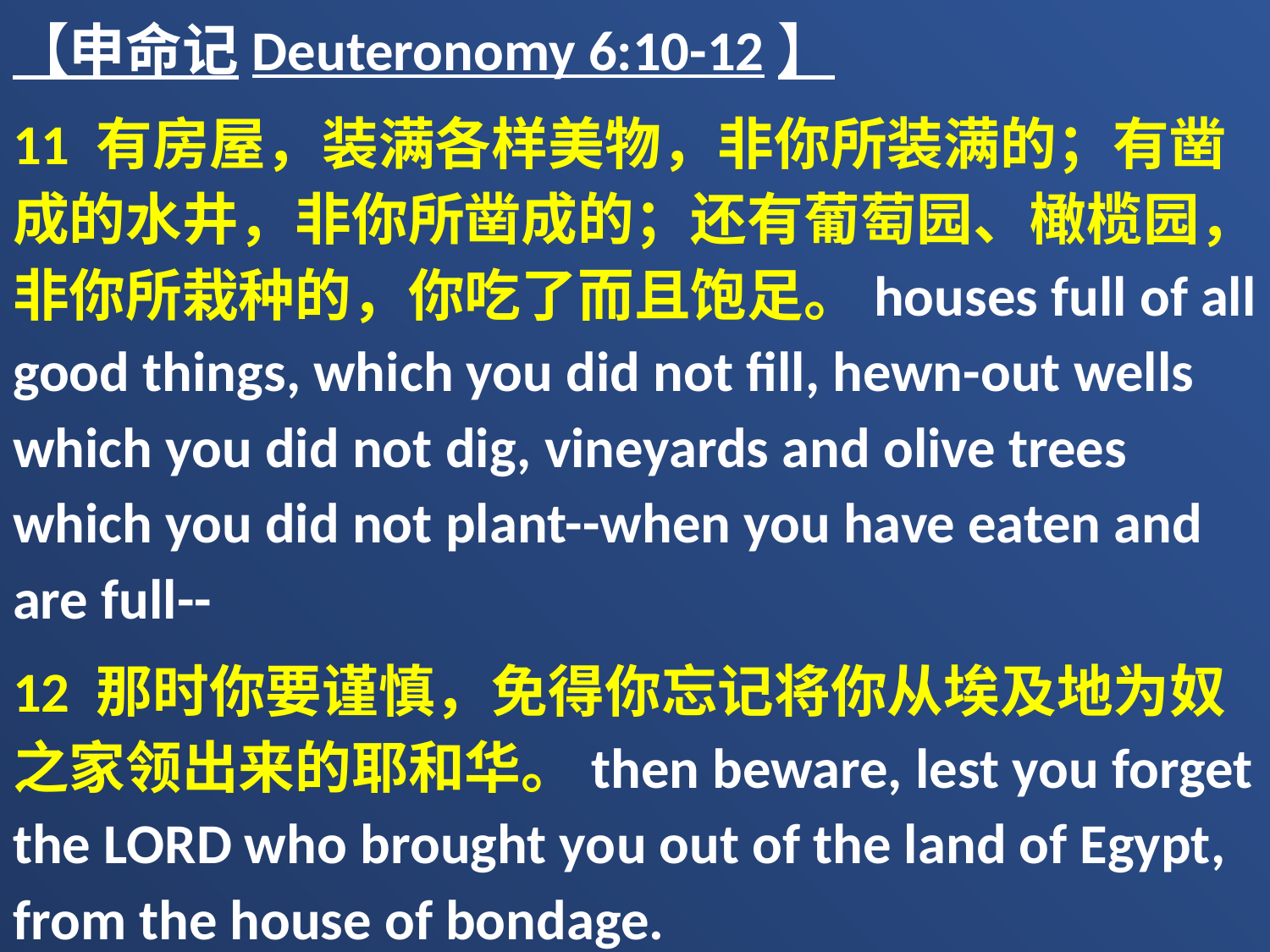

【申命记Deuteronomy 6:10-12】
11 有房屋，装满各样美物，非你所装满的；有凿成的水井，非你所凿成的；还有葡萄园、橄榄园，非你所栽种的，你吃了而且饱足。houses full of all good things, which you did not fill, hewn-out wells which you did not dig, vineyards and olive trees which you did not plant--when you have eaten and are full--
12 那时你要谨慎，免得你忘记将你从埃及地为奴之家领出来的耶和华。then beware, lest you forget the LORD who brought you out of the land of Egypt, from the house of bondage.